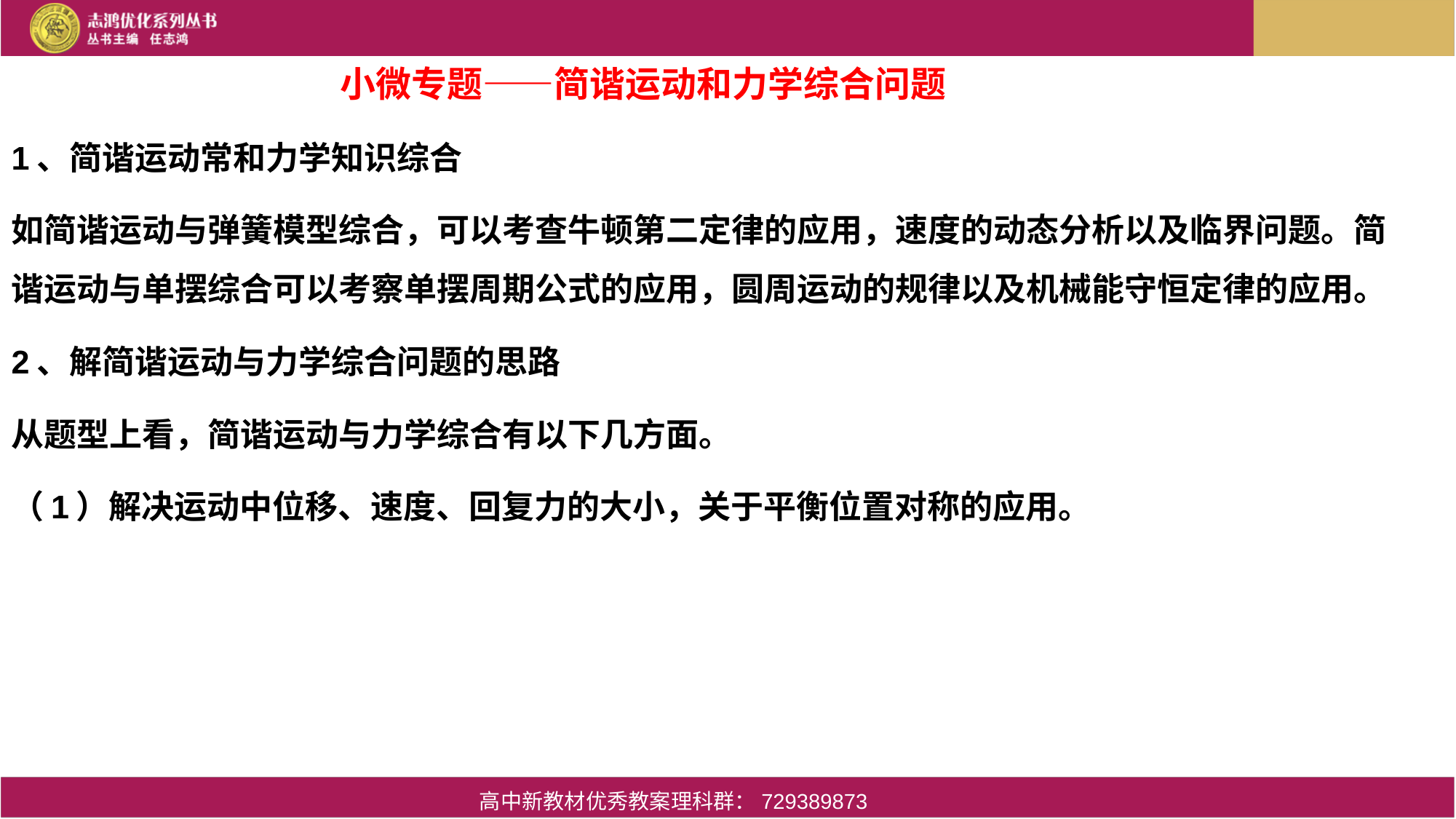

小微专题——简谐运动和力学综合问题
1、简谐运动常和力学知识综合
如简谐运动与弹簧模型综合，可以考查牛顿第二定律的应用，速度的动态分析以及临界问题。简谐运动与单摆综合可以考察单摆周期公式的应用，圆周运动的规律以及机械能守恒定律的应用。
2、解简谐运动与力学综合问题的思路
从题型上看，简谐运动与力学综合有以下几方面。
（1）解决运动中位移、速度、回复力的大小，关于平衡位置对称的应用。